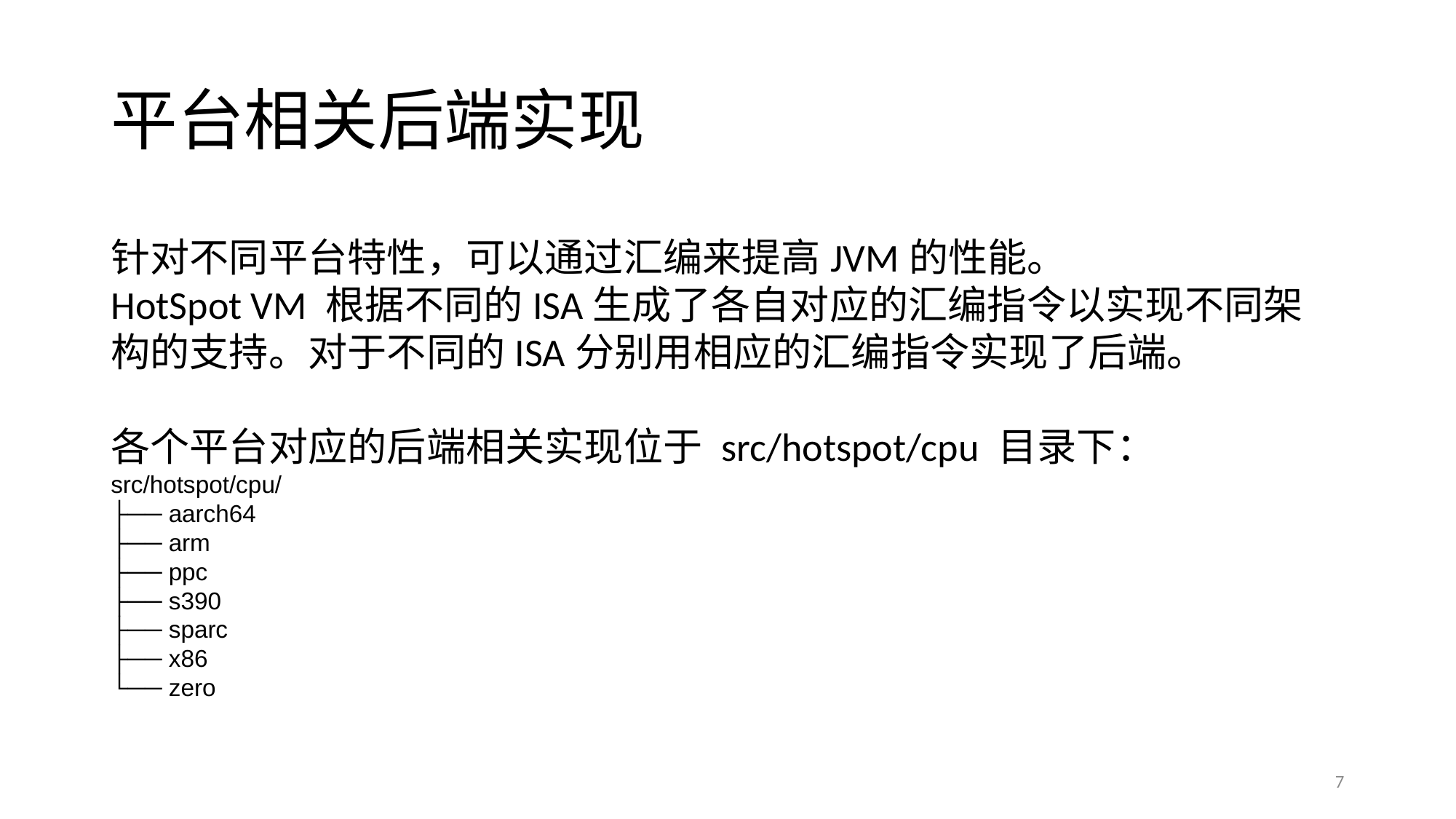

# 平台相关后端实现
针对不同平台特性，可以通过汇编来提高JVM的性能。
HotSpot VM 根据不同的ISA生成了各自对应的汇编指令以实现不同架构的支持。对于不同的ISA分别用相应的汇编指令实现了后端。

各个平台对应的后端相关实现位于 src/hotspot/cpu 目录下：
src/hotspot/cpu/
├── aarch64
├── arm
├── ppc
├── s390
├── sparc
├── x86
└── zero
7